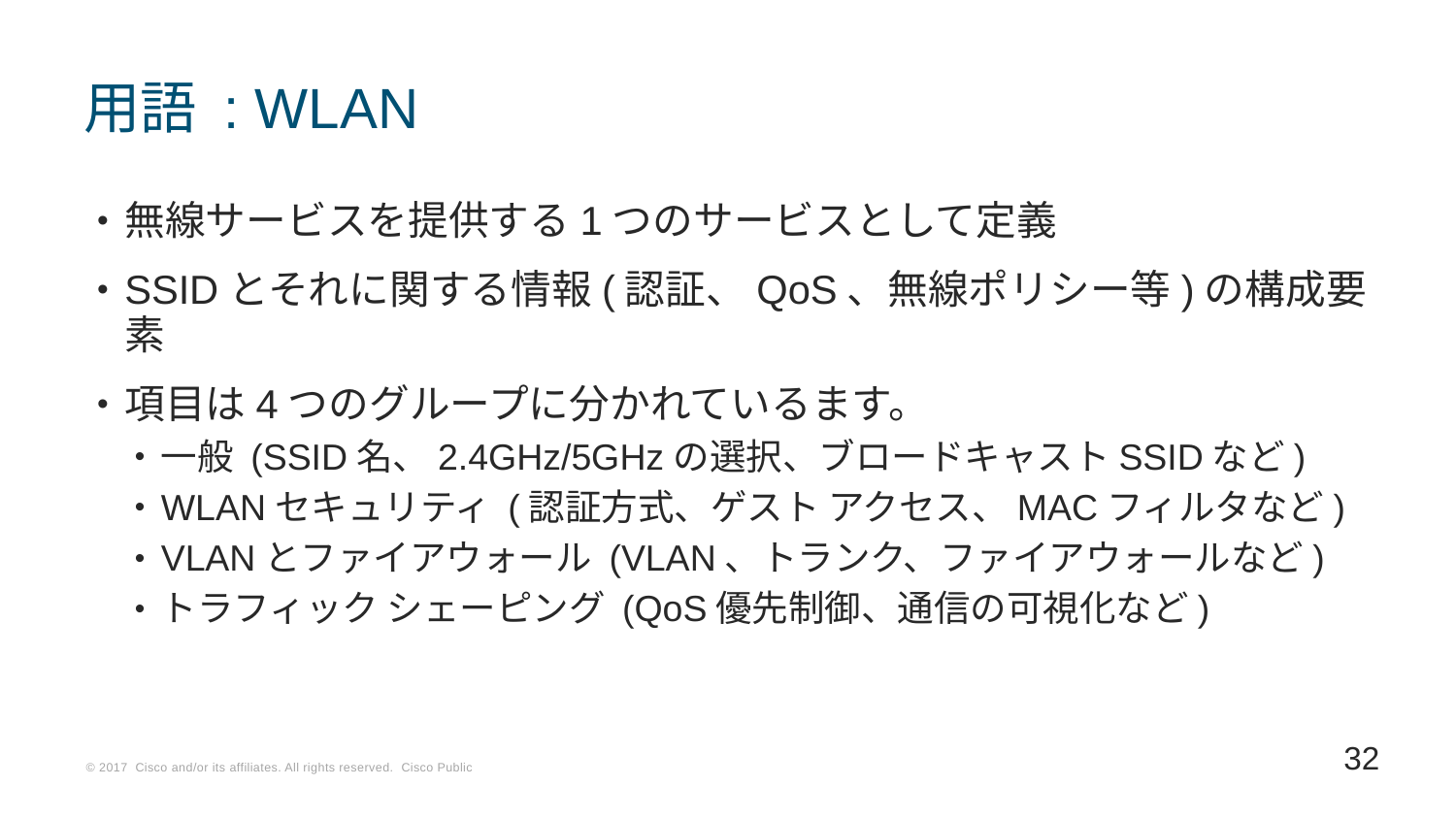

# 用語 : WLAN
無線サービスを提供する1つのサービスとして定義
SSIDとそれに関する情報(認証、QoS、無線ポリシー等)の構成要素
項目は4つのグループに分かれているます。
一般 (SSID名、2.4GHz/5GHzの選択、ブロードキャストSSIDなど)
WLANセキュリティ (認証方式、ゲスト アクセス、MACフィルタなど)
VLANとファイアウォール (VLAN、トランク、ファイアウォールなど)
トラフィック シェーピング (QoS優先制御、通信の可視化など)